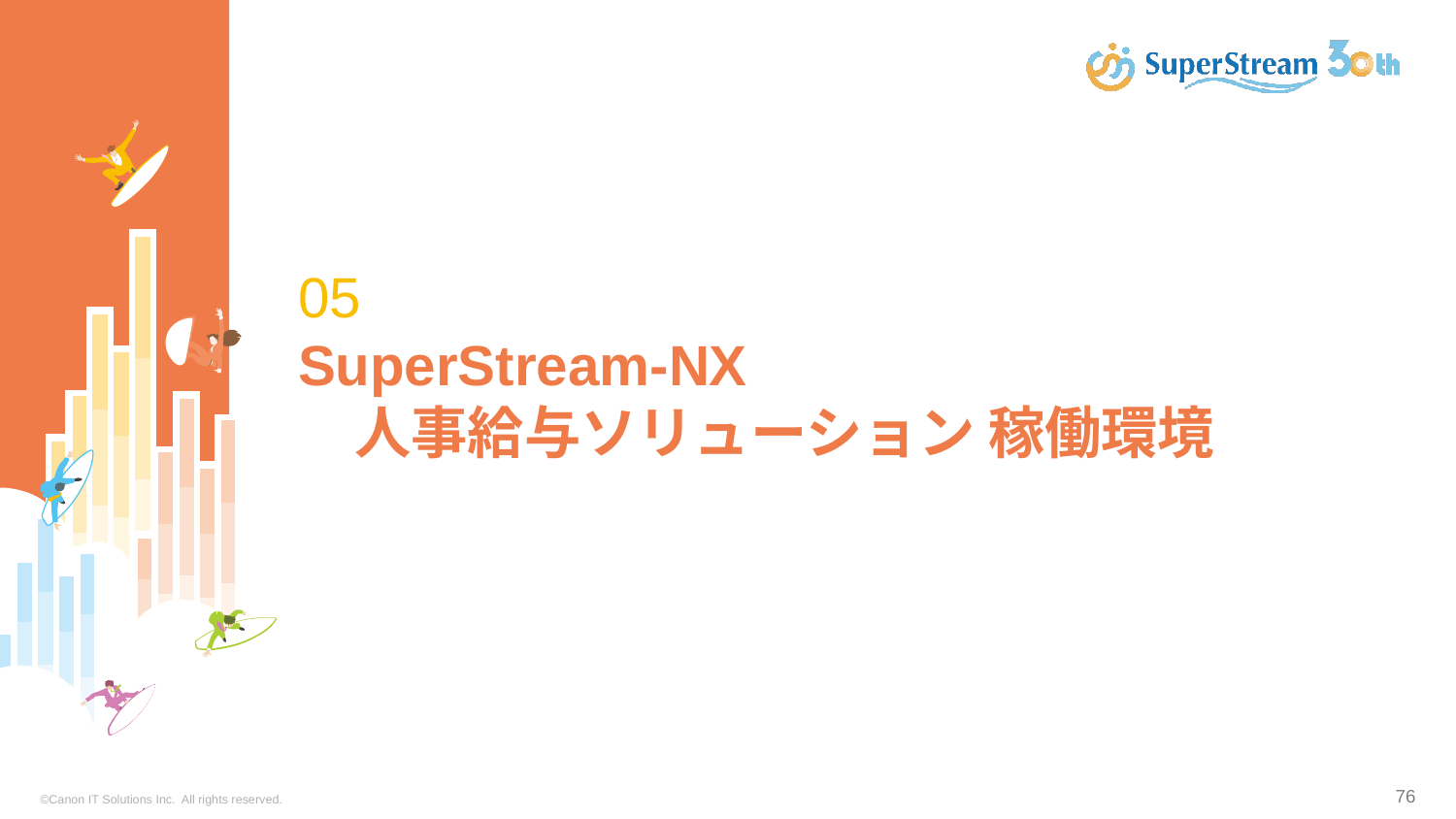

# 05 SuperStream-NX 　人事給与ソリューション 稼働環境
©Canon IT Solutions Inc.  All rights reserved.
76